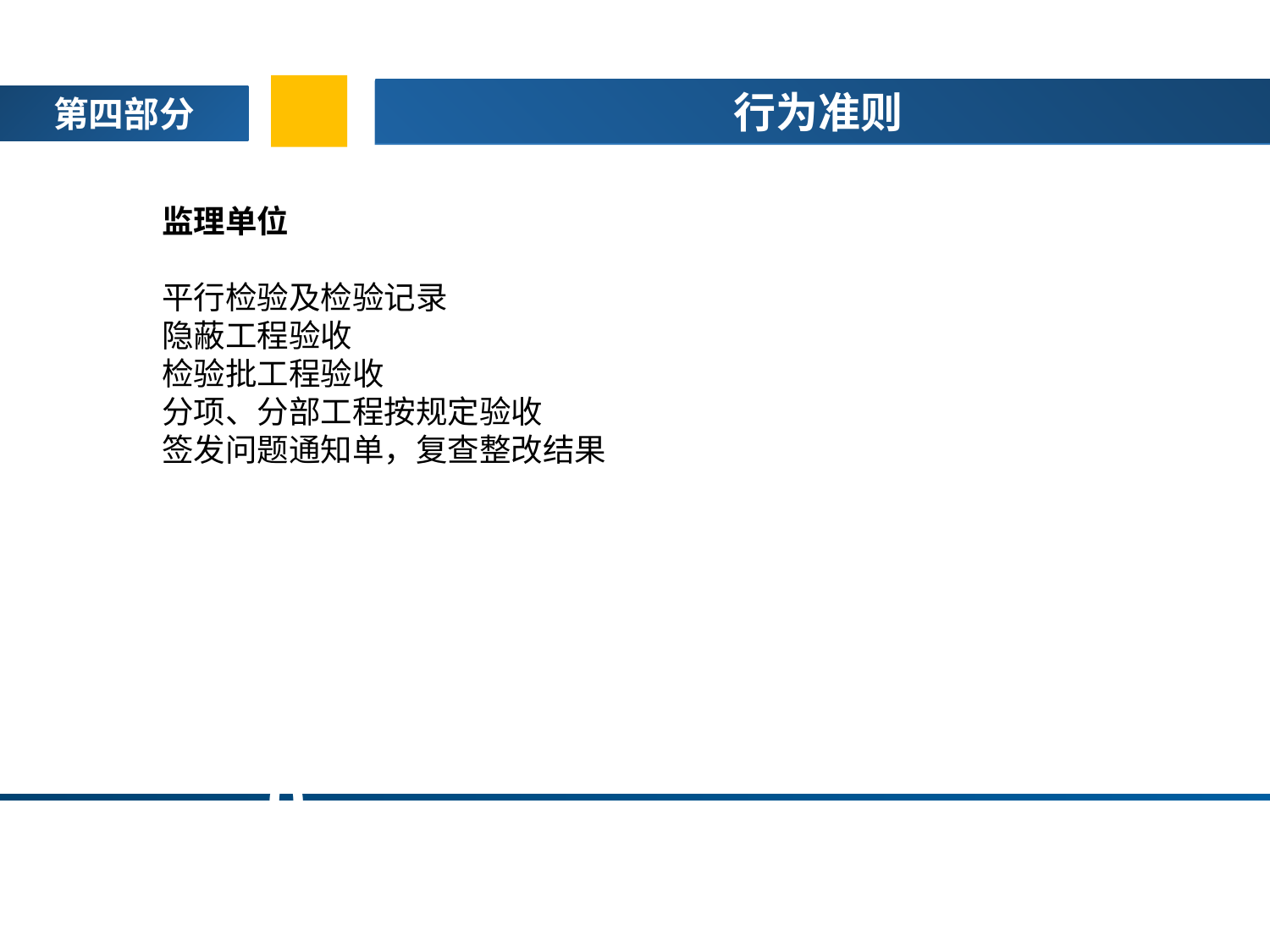

行为准则

第四部分
监理单位

平行检验及检验记录
隐蔽工程验收
检验批工程验收
分项、分部工程按规定验收
签发问题通知单，复查整改结果
02
0
05